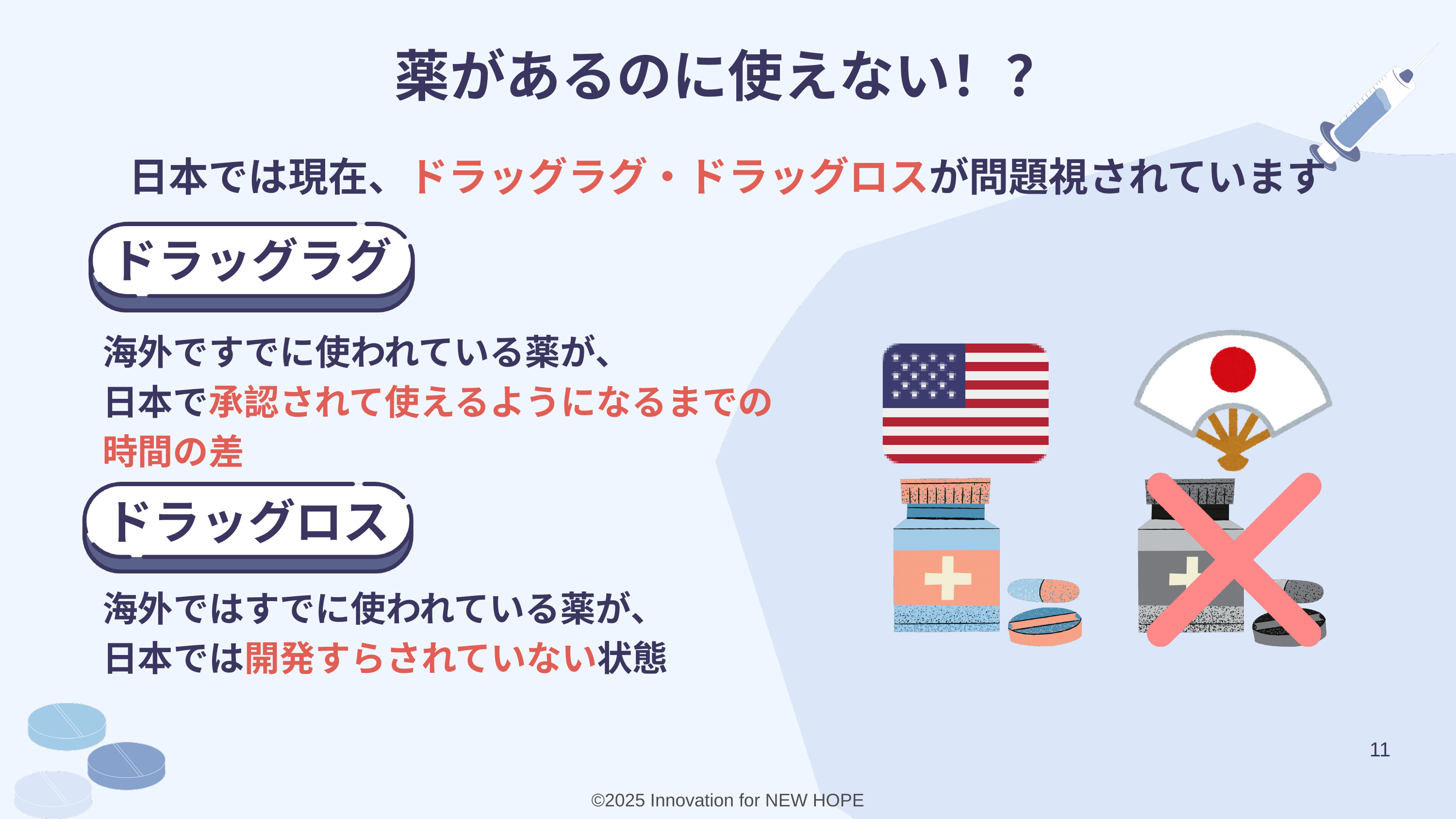

薬があるのに使えない！？

日本では現在、ドラッグラグ・ドラッグロスが問題視されています
ドラッグラグ

海外ですでに使われている薬が、
日本で承認されて使えるようになるまでの
時間の差

ドラッグロス
海外ではすでに使われている薬が、
日本では開発すらされていない状態

11
©2025 Innovation for NEW HOPE